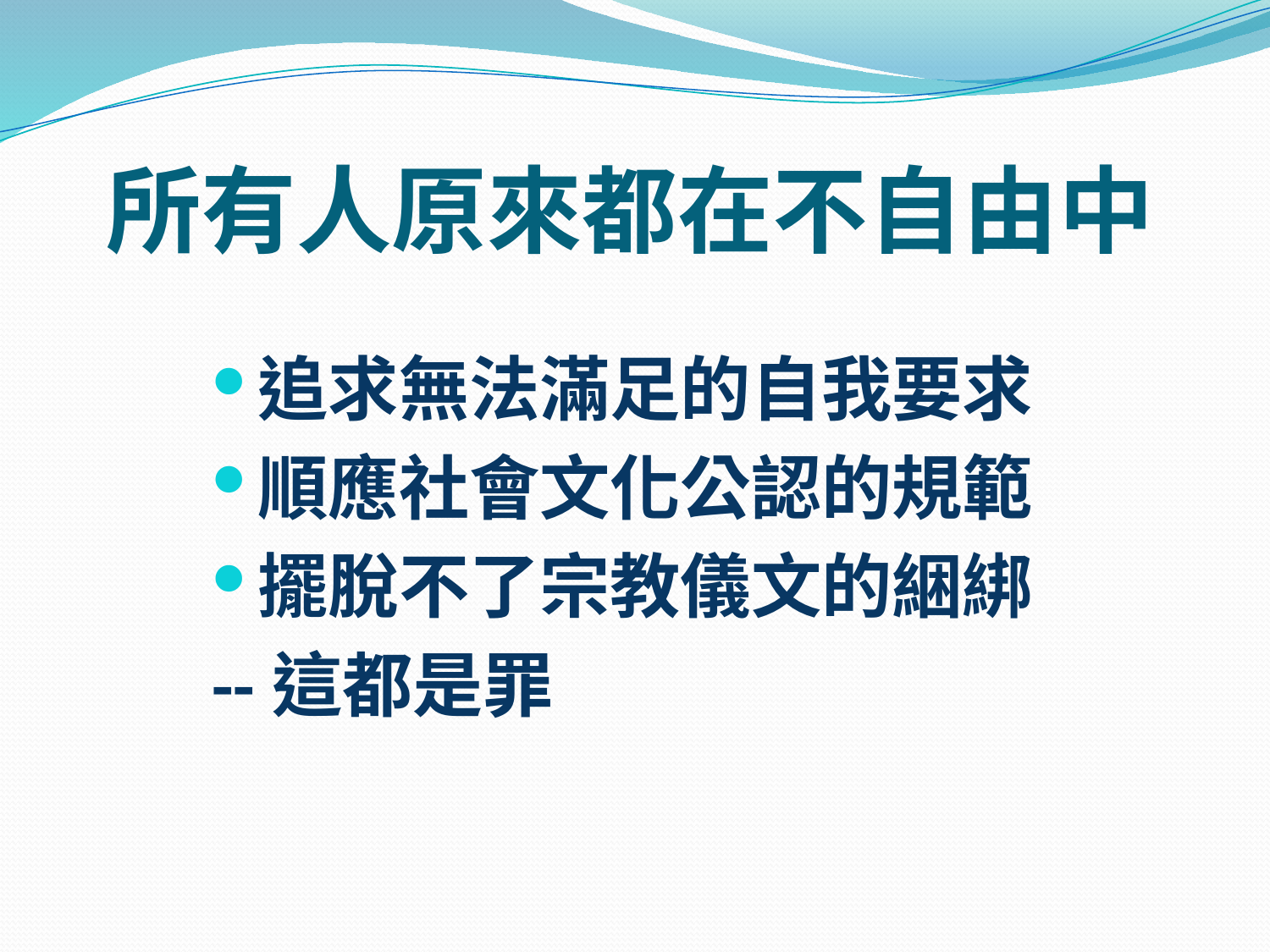

# 所有人原來都在不自由中
追求無法滿足的自我要求
順應社會文化公認的規範
擺脫不了宗教儀文的綑綁
--這都是罪